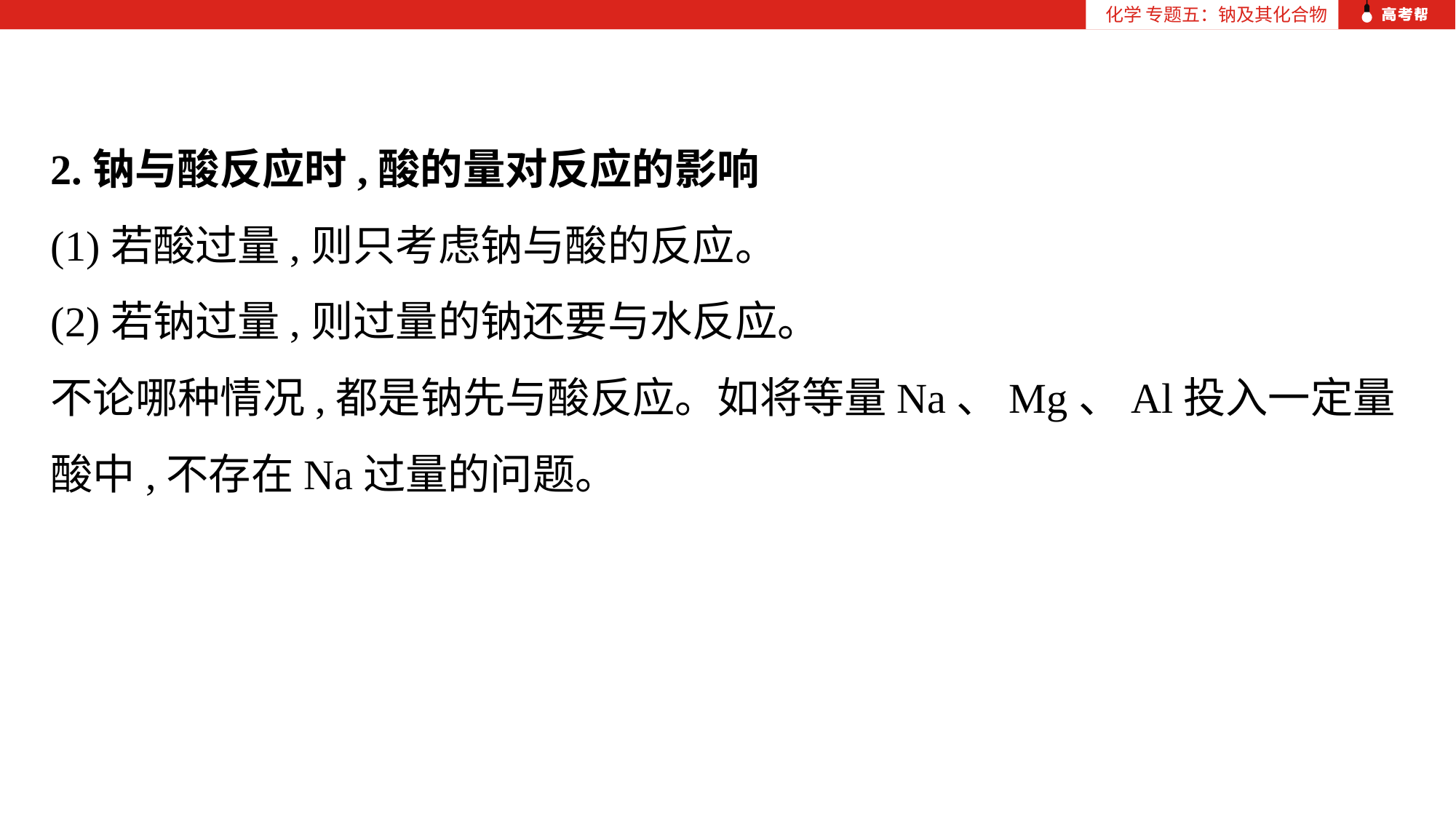

化学 专题五：钠及其化合物

2.钠与酸反应时,酸的量对反应的影响
(1)若酸过量,则只考虑钠与酸的反应。
(2)若钠过量,则过量的钠还要与水反应。
不论哪种情况,都是钠先与酸反应。如将等量Na、Mg、Al投入一定量酸中,不存在Na过量的问题。